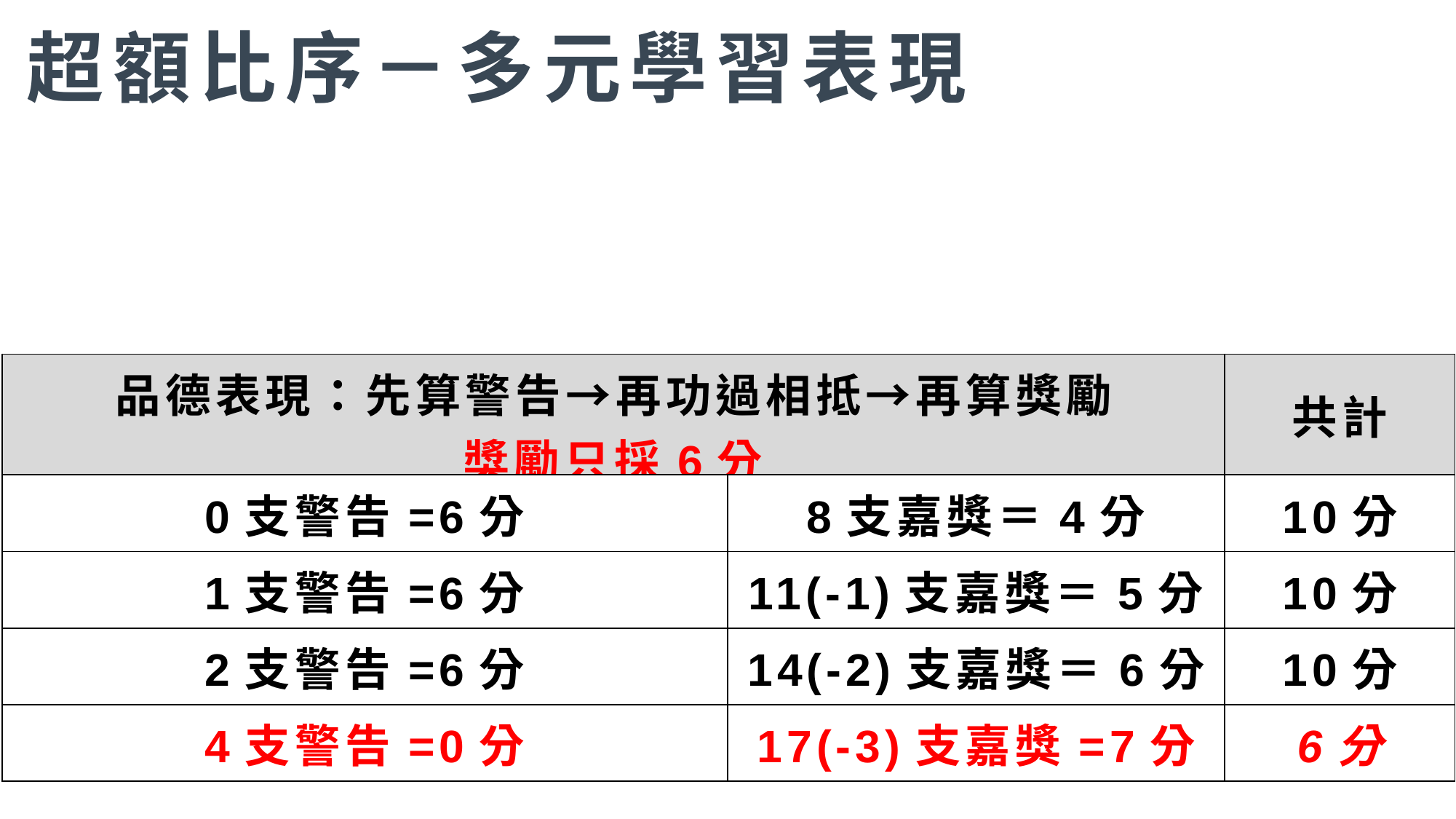

超額比序－多元學習表現
| 品德表現：先算警告→再功過相抵→再算獎勵 獎勵只採6分 |  | 共計 |
| --- | --- | --- |
| 0支警告=6分 | 8支嘉獎＝4分 | 10分 |
| 1支警告=6分 | 11(-1)支嘉獎＝5分 | 10分 |
| 2支警告=6分 | 14(-2)支嘉獎＝6分 | 10分 |
| 4支警告=0分 | 17(-3)支嘉獎=7分 | 6分 |